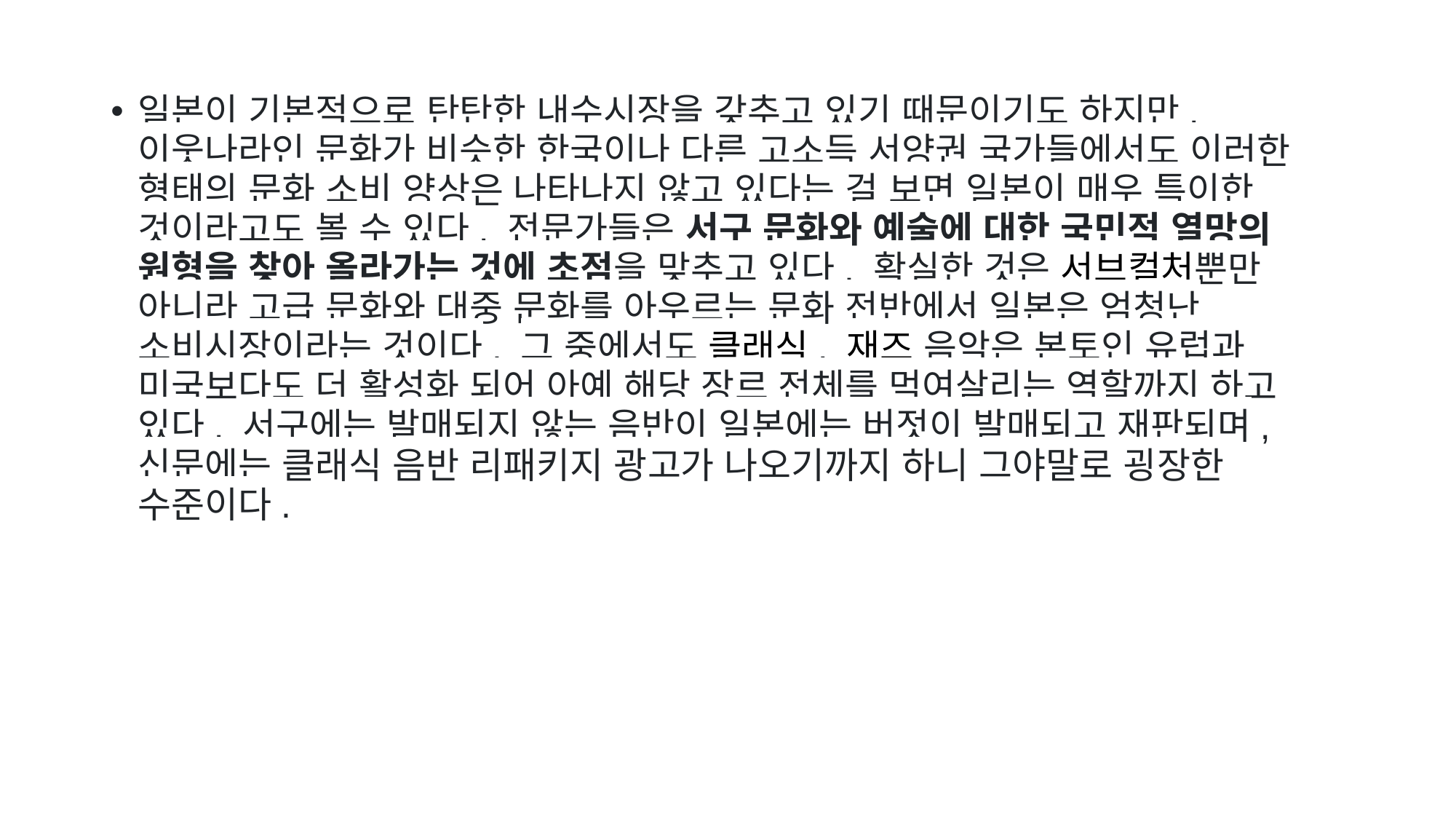

일본이 기본적으로 탄탄한 내수시장을 갖추고 있기 때문이기도 하지만, 이웃나라인 문화가 비슷한 한국이나 다른 고소득 서양권 국가들에서도 이러한 형태의 문화 소비 양상은 나타나지 않고 있다는 걸 보면 일본이 매우 특이한 것이라고도 볼 수 있다. 전문가들은 서구 문화와 예술에 대한 국민적 열망의 원형을 찾아 올라가는 것에 초점을 맞추고 있다. 확실한 것은 서브컬처뿐만 아니라 고급 문화와 대중 문화를 아우르는 문화 전반에서 일본은 엄청난 소비시장이라는 것이다. 그 중에서도 클래식, 재즈 음악은 본토인 유럽과 미국보다도 더 활성화 되어 아예 해당 장르 전체를 먹여살리는 역할까지 하고 있다. 서구에는 발매되지 않는 음반이 일본에는 버젓이 발매되고 재판되며, 신문에는 클래식 음반 리패키지 광고가 나오기까지 하니 그야말로 굉장한 수준이다.